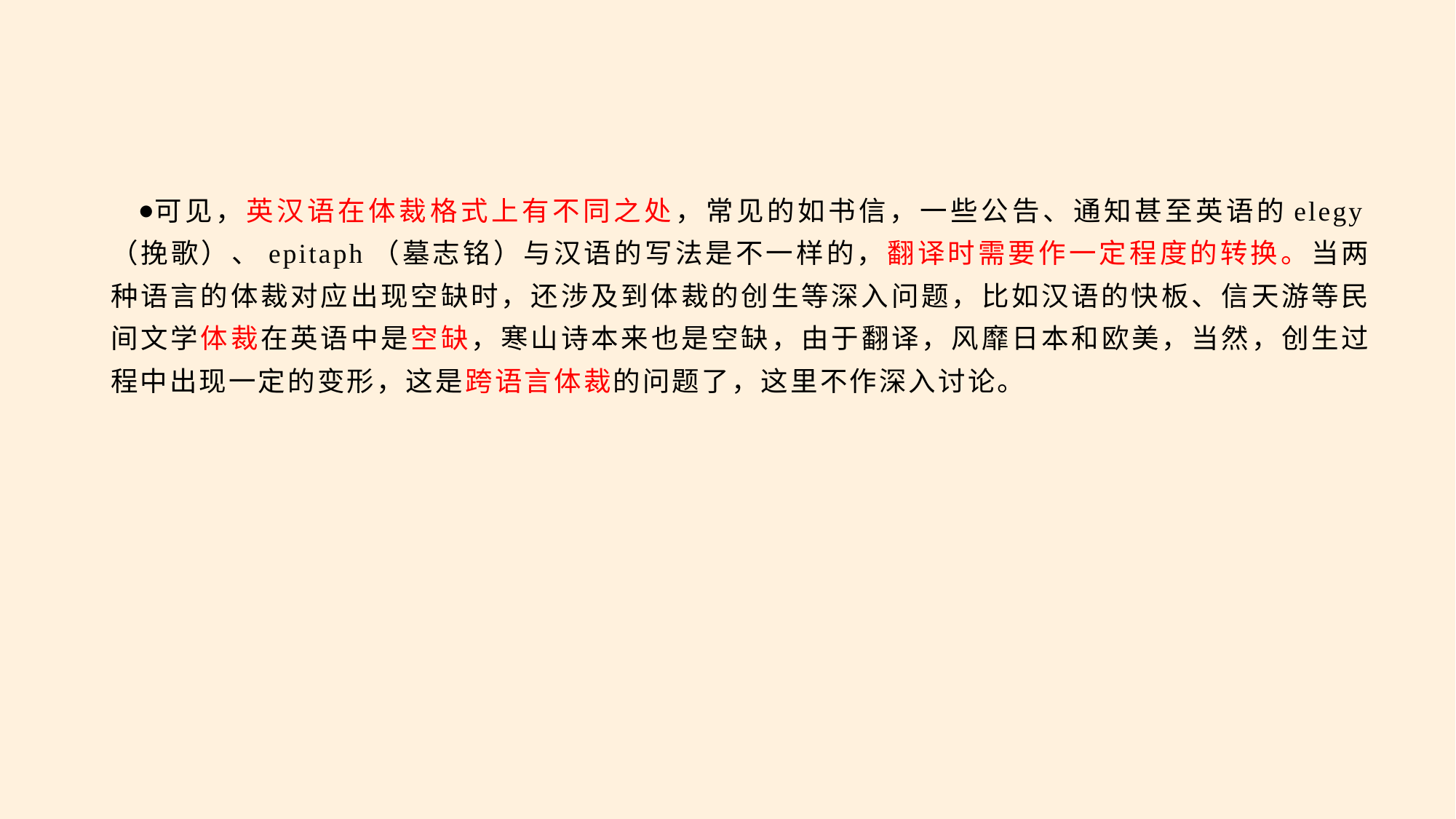

#
可见，英汉语在体裁格式上有不同之处，常见的如书信，一些公告、通知甚至英语的elegy（挽歌）、epitaph（墓志铭）与汉语的写法是不一样的，翻译时需要作一定程度的转换。当两种语言的体裁对应出现空缺时，还涉及到体裁的创生等深入问题，比如汉语的快板、信天游等民间文学体裁在英语中是空缺，寒山诗本来也是空缺，由于翻译，风靡日本和欧美，当然，创生过程中出现一定的变形，这是跨语言体裁的问题了，这里不作深入讨论。